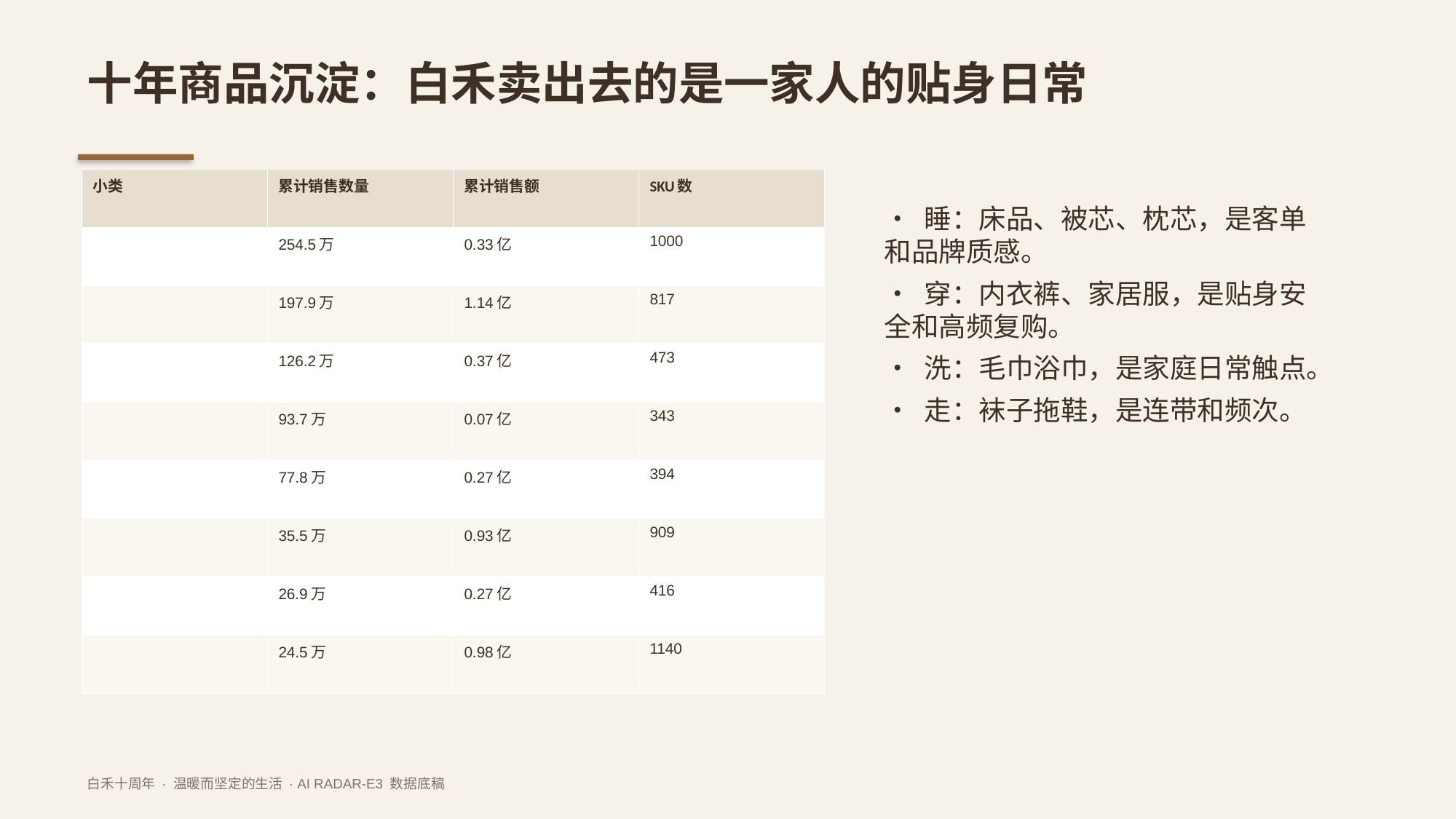

十年商品沉淀：白禾卖出去的是一家人的贴身日常

| 小类 | 累计销售数量 | 累计销售额 | SKU数 |
| --- | --- | --- | --- |
|  | 254.5万 | 0.33亿 | 1000 |
|  | 197.9万 | 1.14亿 | 817 |
|  | 126.2万 | 0.37亿 | 473 |
|  | 93.7万 | 0.07亿 | 343 |
|  | 77.8万 | 0.27亿 | 394 |
|  | 35.5万 | 0.93亿 | 909 |
|  | 26.9万 | 0.27亿 | 416 |
|  | 24.5万 | 0.98亿 | 1140 |
• 睡：床品、被芯、枕芯，是客单和品牌质感。
• 穿：内衣裤、家居服，是贴身安全和高频复购。
• 洗：毛巾浴巾，是家庭日常触点。
• 走：袜子拖鞋，是连带和频次。
白禾十周年 · 温暖而坚定的生活 · AI RADAR-E3 数据底稿